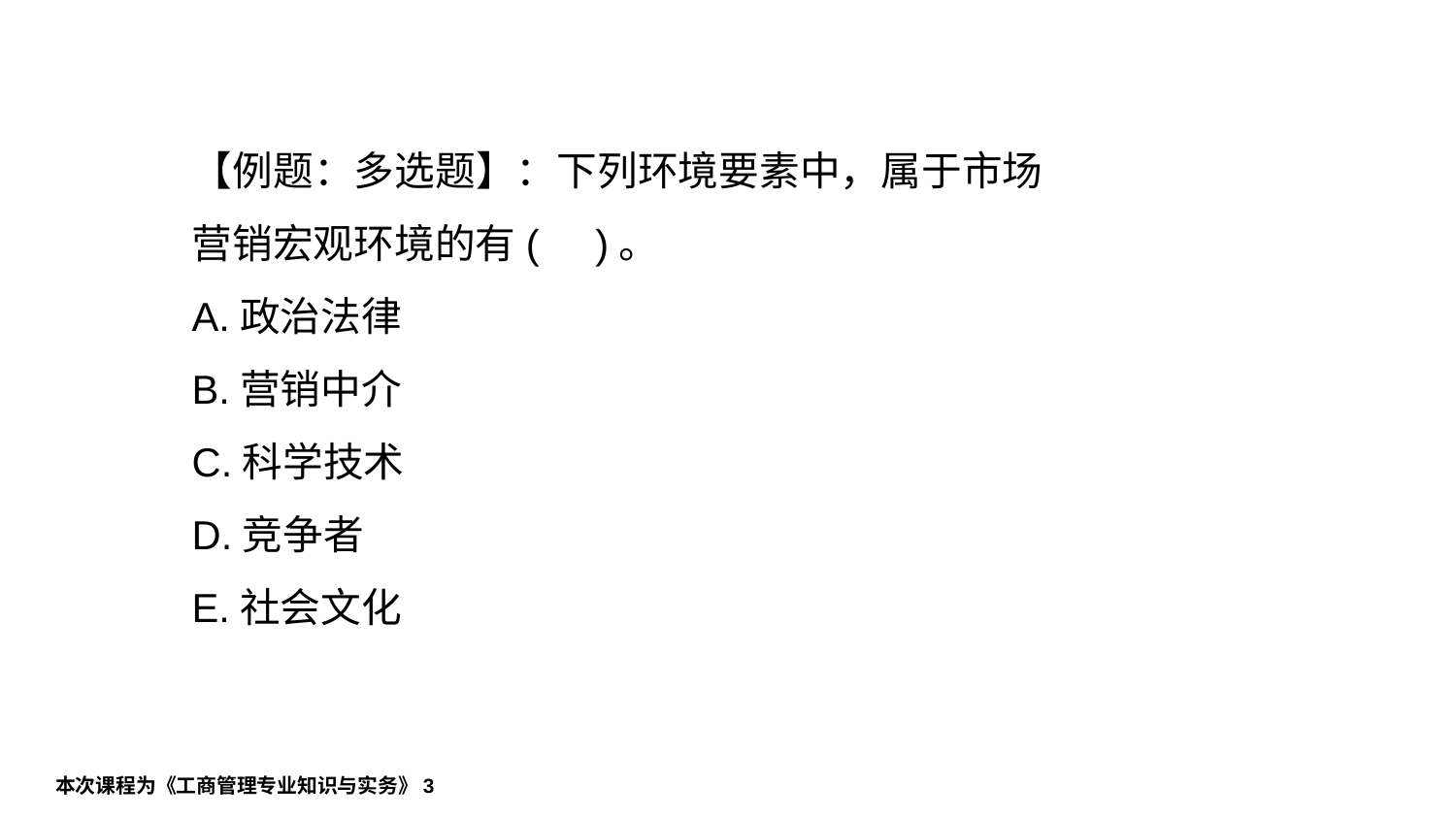

#

【例题：多选题】：下列环境要素中，属于市场营销宏观环境的有(     )。
A.政治法律
B.营销中介
C.科学技术
D.竞争者
E.社会文化